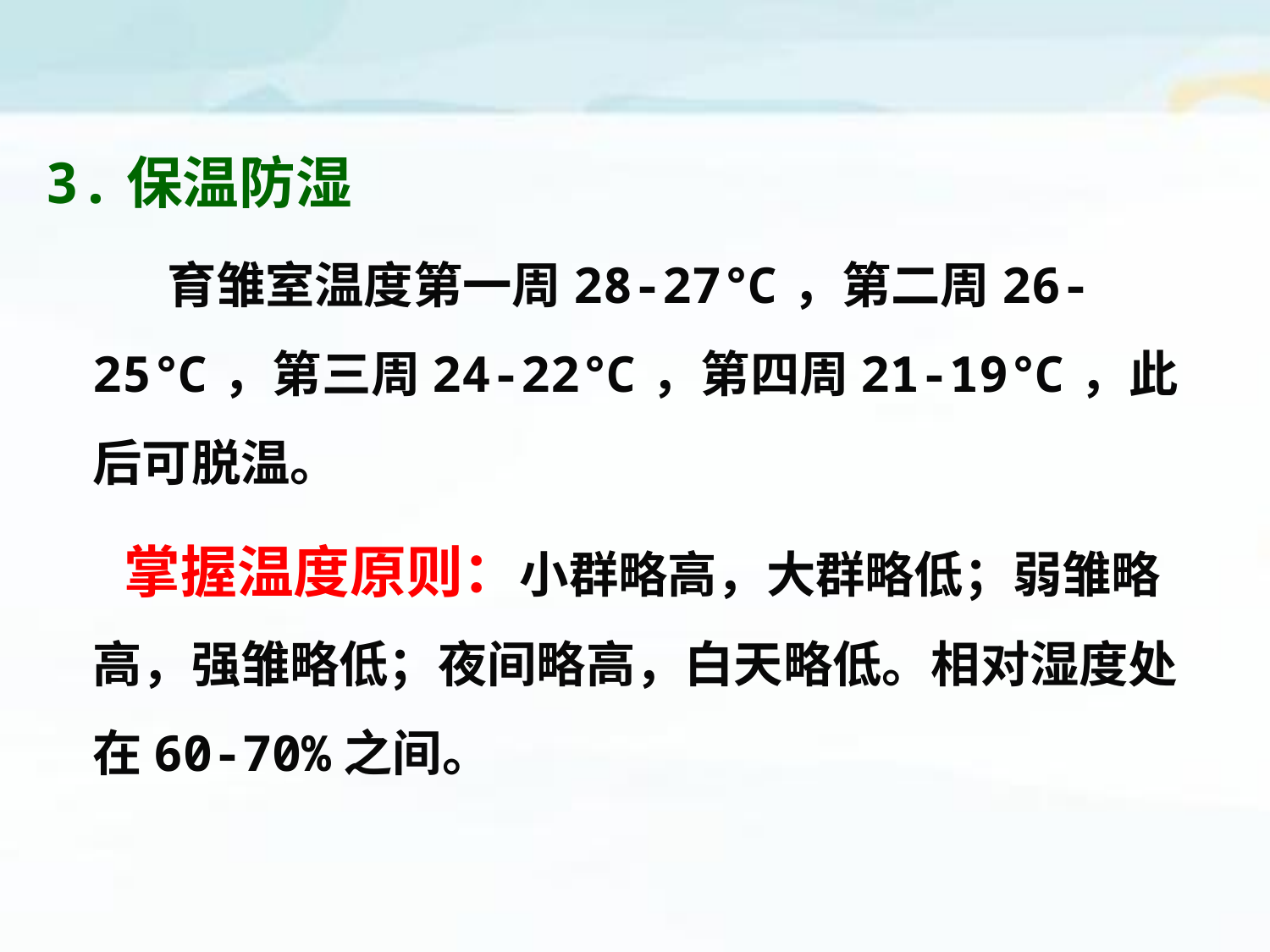

3.保温防湿
          育雏室温度第一周28-27℃，第二周26-25℃，第三周24-22℃，第四周21-19℃，此后可脱温。
      掌握温度原则：小群略高，大群略低；弱雏略高，强雏略低；夜间略高，白天略低。相对湿度处在60-70%之间。